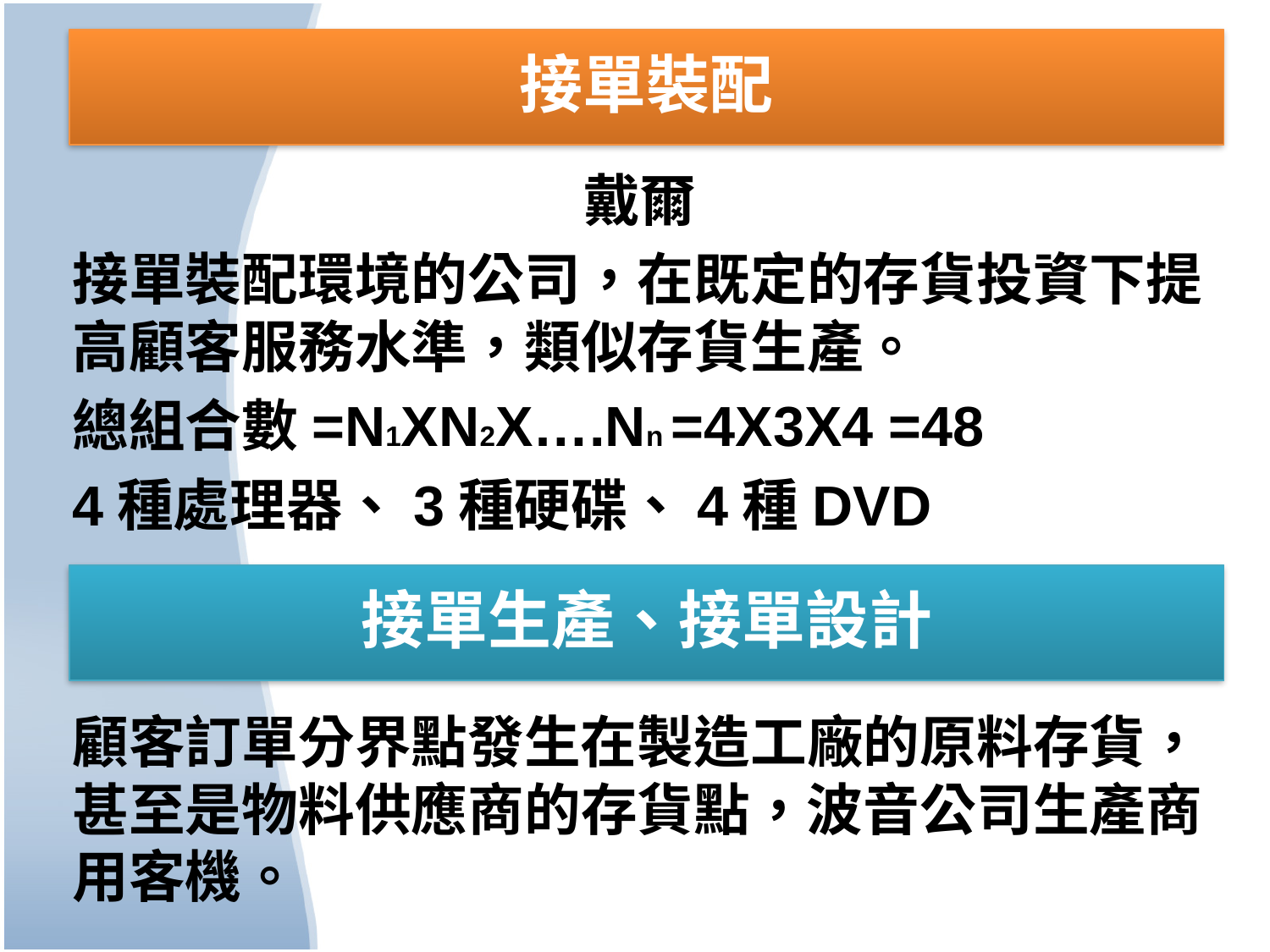

接單裝配

戴爾
接單裝配環境的公司，在既定的存貨投資下提高顧客服務水準，類似存貨生產。
總組合數=N1XN2X….Nn =4X3X4 =48
4種處理器、3種硬碟、4種DVD

顧客訂單分界點發生在製造工廠的原料存貨，甚至是物料供應商的存貨點，波音公司生產商用客機。

接單生產、接單設計